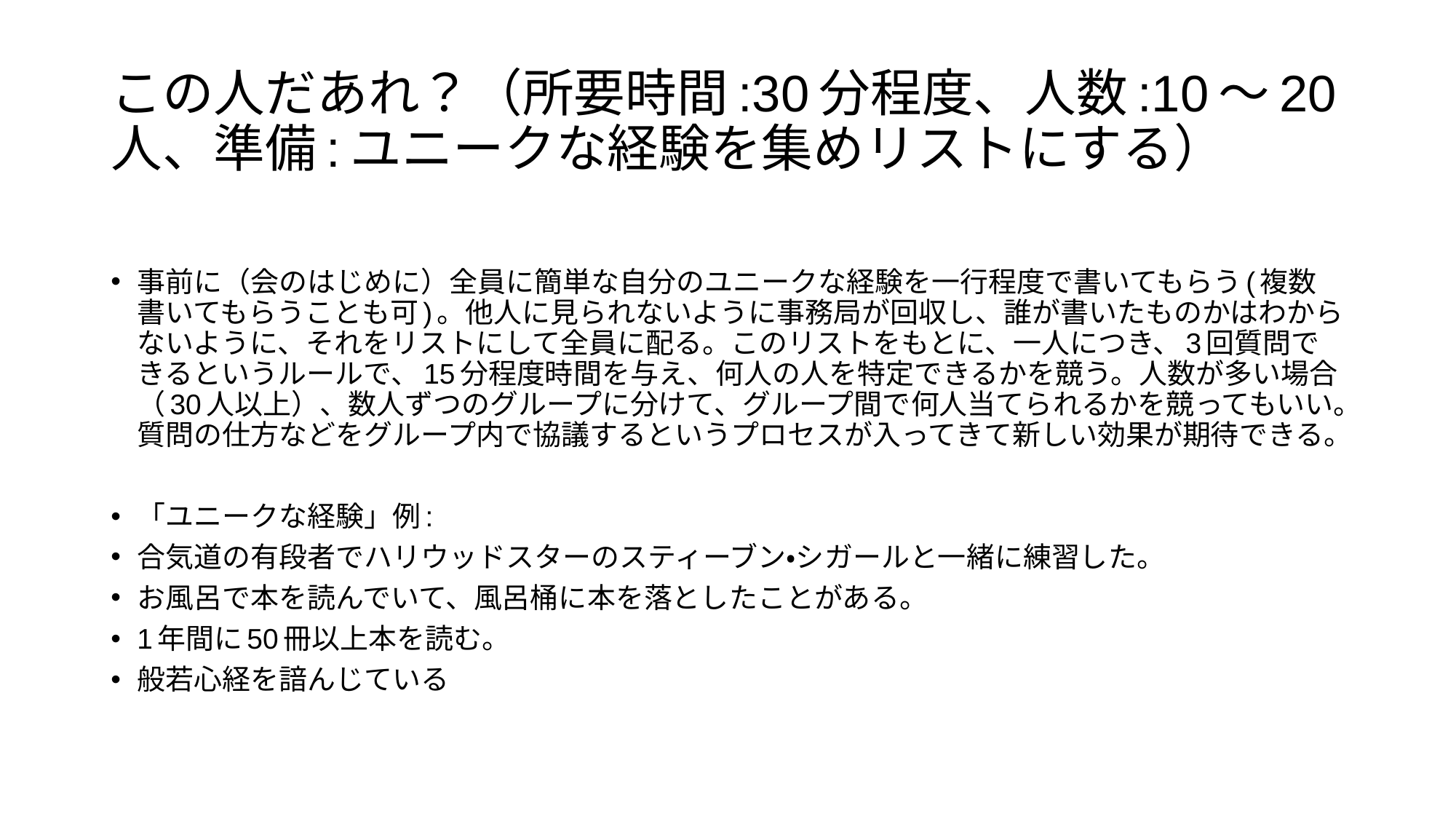

# この人だあれ？（所要時間:30分程度、人数:10～20人、準備:ユニークな経験を集めリストにする）

事前に（会のはじめに）全員に簡単な自分のユニークな経験を一行程度で書いてもらう(複数書いてもらうことも可)。他人に見られないように事務局が回収し、誰が書いたものかはわからないように、それをリストにして全員に配る。このリストをもとに、一人につき、3回質問できるというルールで、15分程度時間を与え、何人の人を特定できるかを競う。人数が多い場合（30人以上）、数人ずつのグループに分けて、グループ間で何人当てられるかを競ってもいい。質問の仕方などをグループ内で協議するというプロセスが入ってきて新しい効果が期待できる。

「ユニークな経験」例:
合気道の有段者でハリウッドスターのスティーブン・シガールと一緒に練習した。
お風呂で本を読んでいて、風呂桶に本を落としたことがある。
1年間に50冊以上本を読む。
般若心経を諳んじている